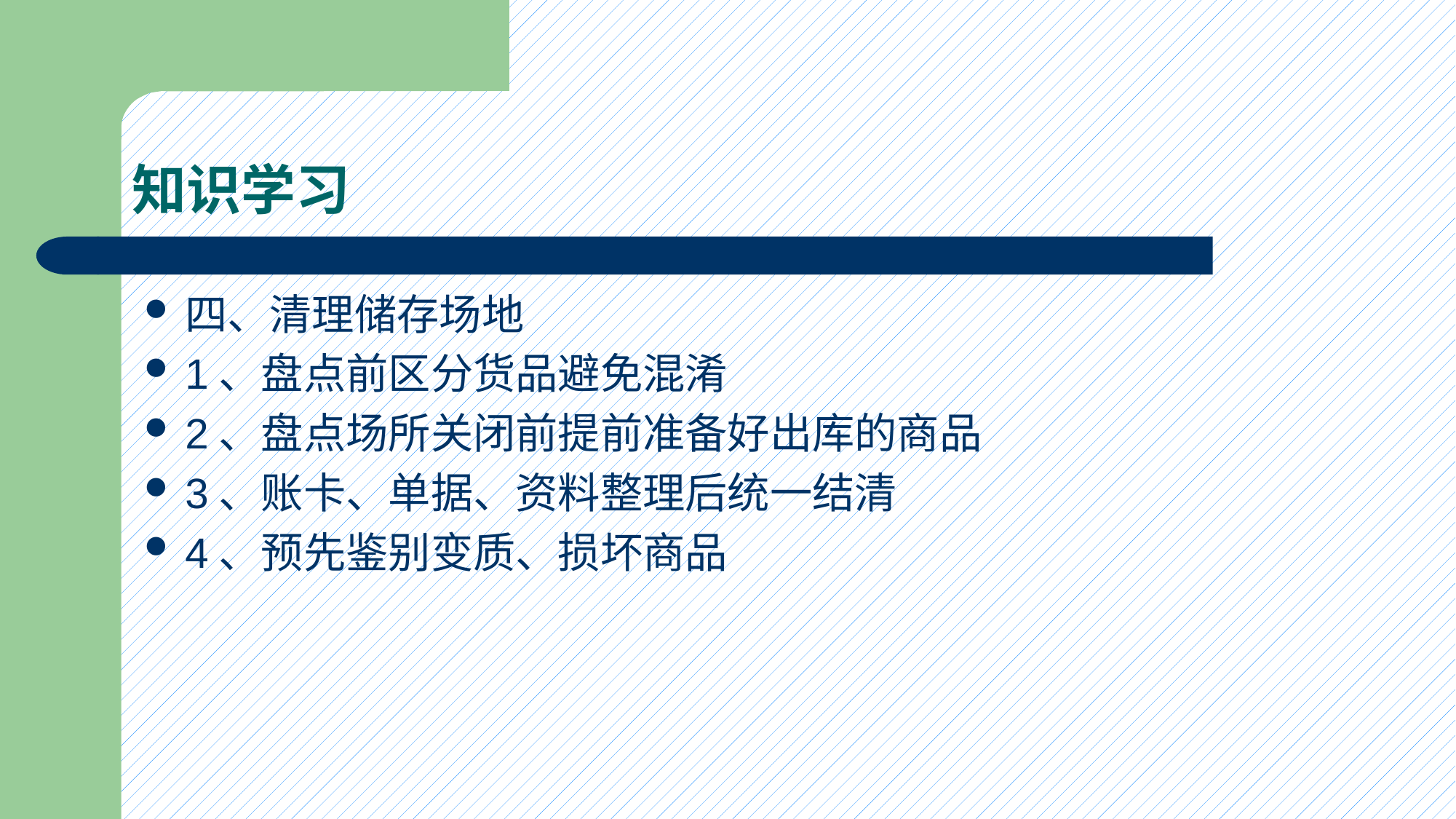

# 知识学习
四、清理储存场地
1、盘点前区分货品避免混淆
2、盘点场所关闭前提前准备好出库的商品
3、账卡、单据、资料整理后统一结清
4、预先鉴别变质、损坏商品